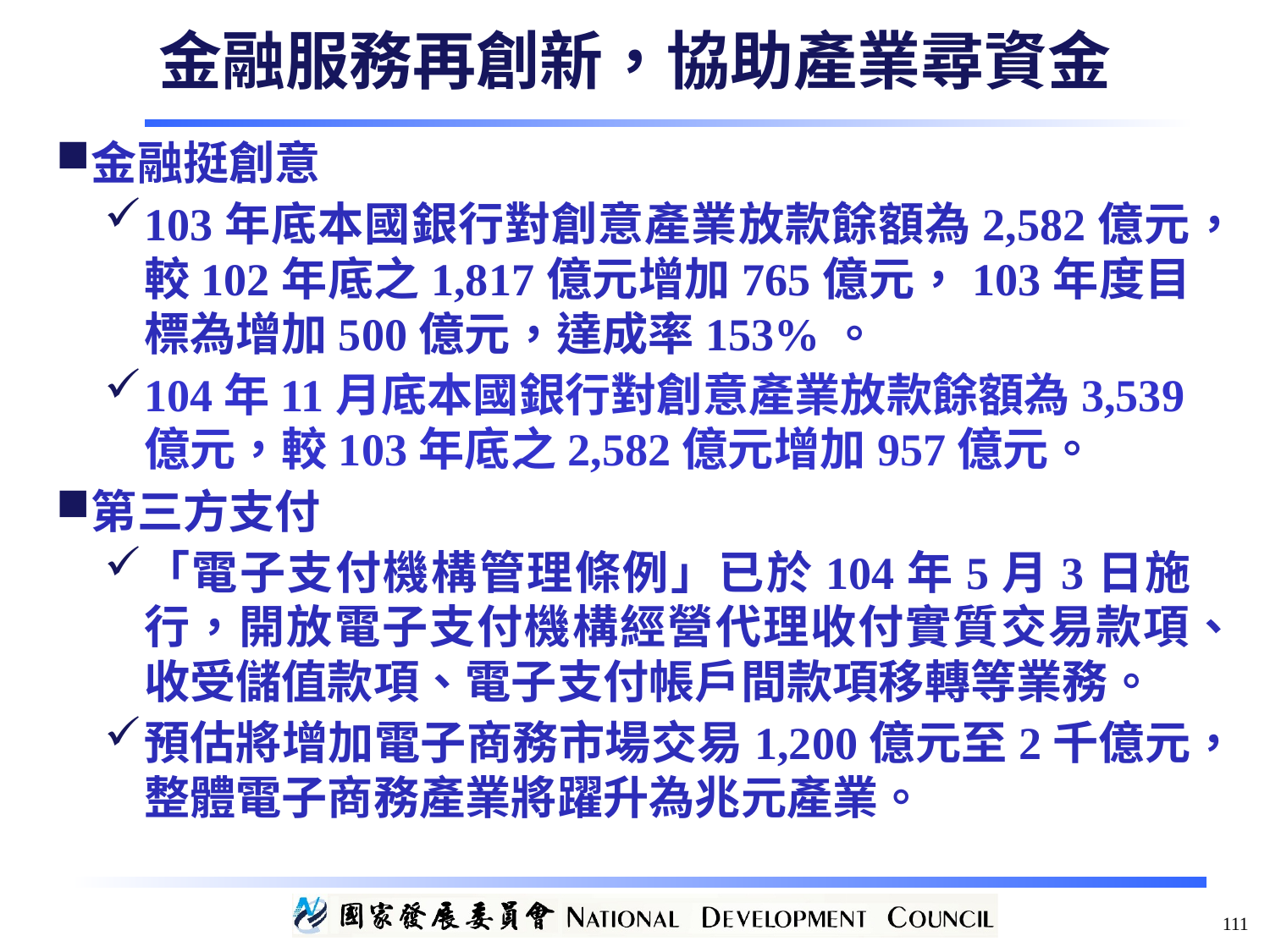

金融服務再創新，協助產業尋資金
金融挺創意
103年底本國銀行對創意產業放款餘額為2,582億元，較102年底之1,817億元增加765億元，103年度目標為增加500億元，達成率153%。
104年11月底本國銀行對創意產業放款餘額為3,539億元，較103年底之2,582億元增加957億元。
第三方支付
「電子支付機構管理條例」已於104年5月3日施行，開放電子支付機構經營代理收付實質交易款項、收受儲值款項、電子支付帳戶間款項移轉等業務。
預估將增加電子商務市場交易1,200億元至2千億元，整體電子商務產業將躍升為兆元產業。

111